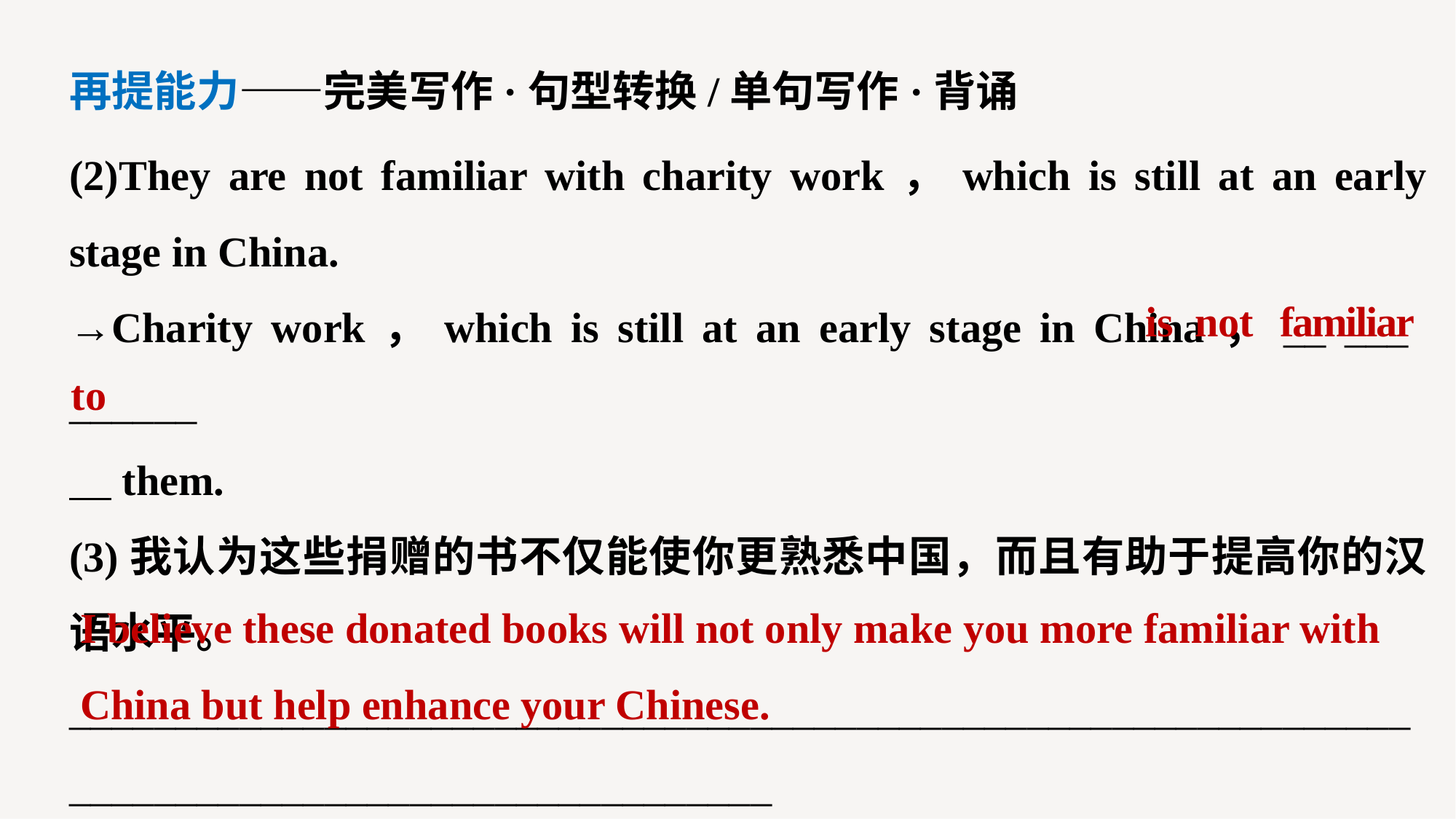

再提能力——完美写作·句型转换/单句写作·背诵
(2)They are not familiar with charity work，which is still at an early stage in China.
→Charity work，which is still at an early stage in China，__ ___  ______
     them.
(3)我认为这些捐赠的书不仅能使你更熟悉中国，而且有助于提高你的汉语水平。
________________________________________________________________________________________________
is
not
familiar
to
I believe these donated books will not only make you more familiar with
China but help enhance your Chinese.